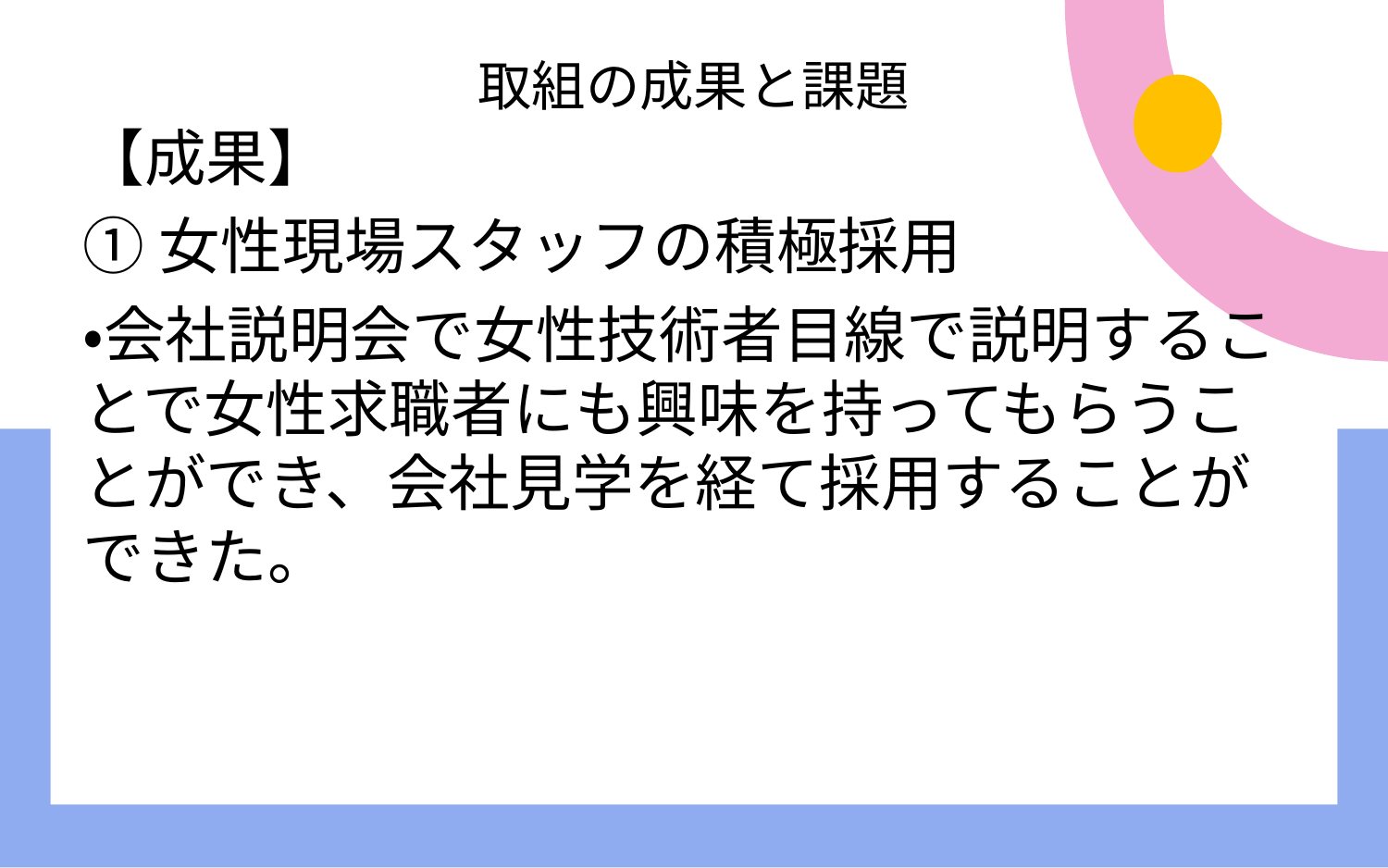

# 取組の成果と課題
【成果】
①女性現場スタッフの積極採用
・会社説明会で女性技術者目線で説明することで女性求職者にも興味を持ってもらうことができ、会社見学を経て採用することができた。